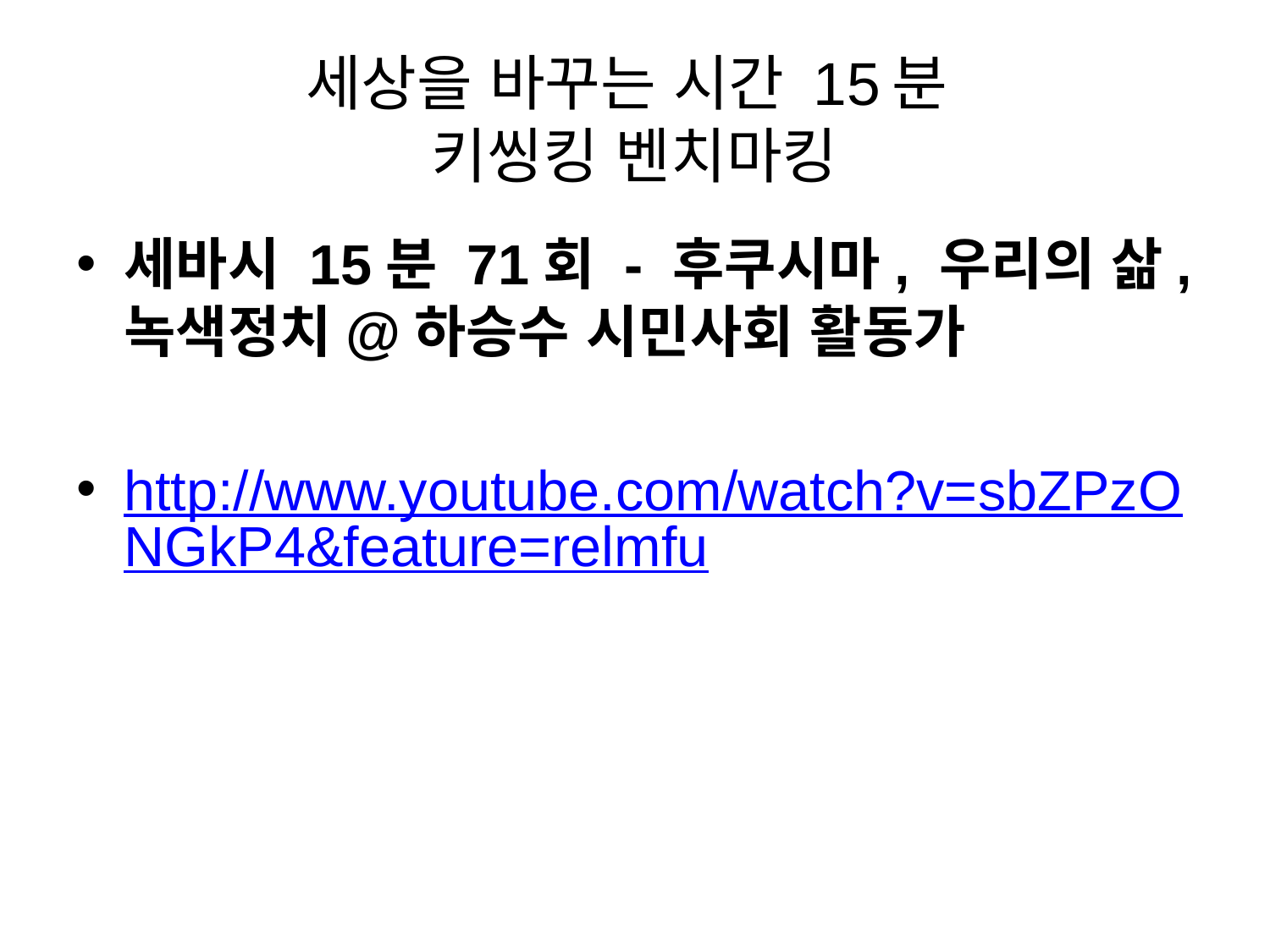

# 세상을 바꾸는 시간 15분 키씽킹 벤치마킹
세바시 15분 71회 - 후쿠시마, 우리의 삶, 녹색정치@하승수 시민사회 활동가

http://www.youtube.com/watch?v=sbZPzONGkP4&feature=relmfu